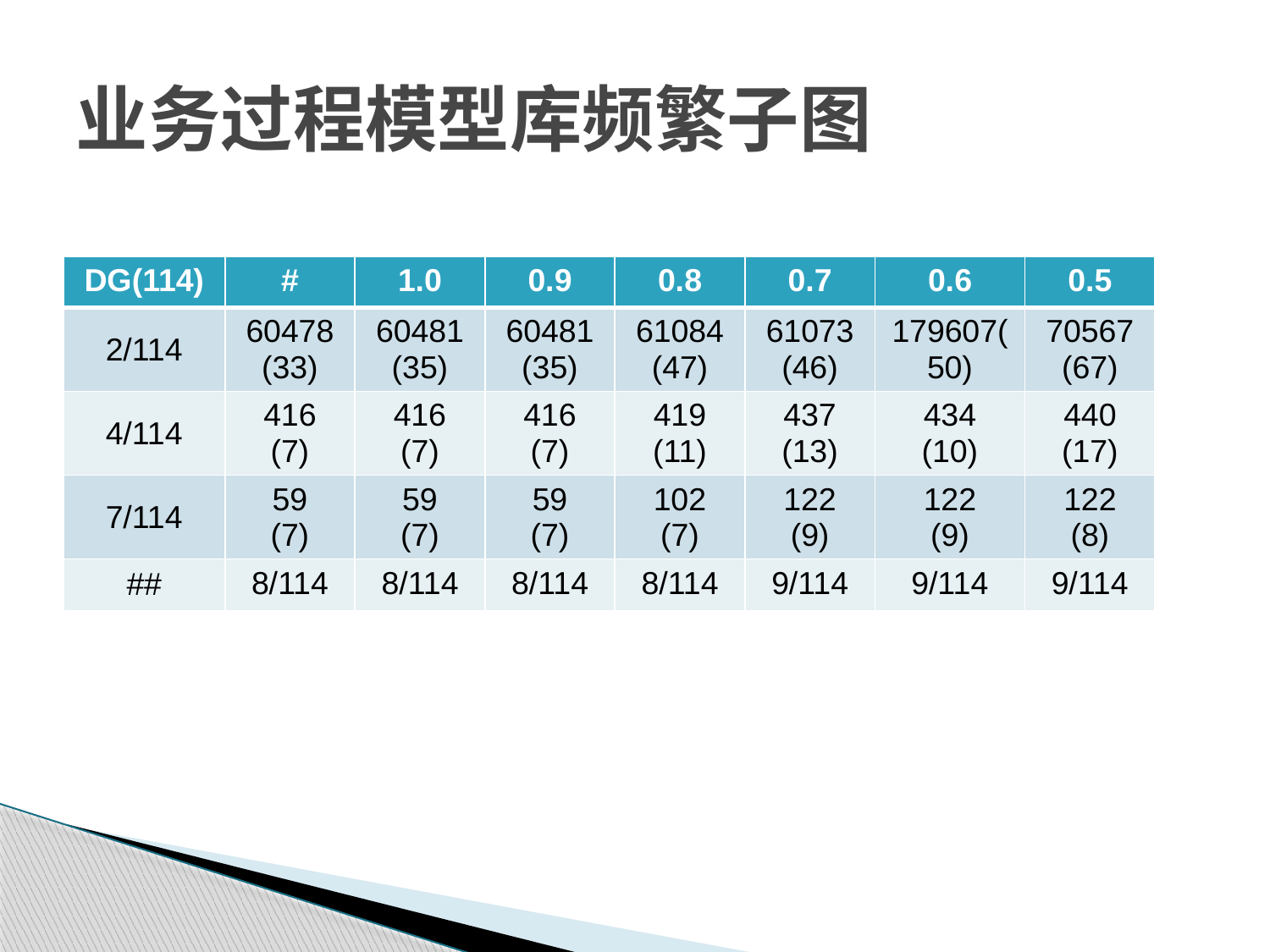

# 业务过程模型库频繁子图
| DG(114) | # | 1.0 | 0.9 | 0.8 | 0.7 | 0.6 | 0.5 |
| --- | --- | --- | --- | --- | --- | --- | --- |
| 2/114 | 60478 (33) | 60481 (35) | 60481 (35) | 61084 (47) | 61073 (46) | 179607(50) | 70567 (67) |
| 4/114 | 416 (7) | 416 (7) | 416 (7) | 419 (11) | 437 (13) | 434 (10) | 440 (17) |
| 7/114 | 59 (7) | 59 (7) | 59 (7) | 102 (7) | 122 (9) | 122 (9) | 122 (8) |
| ## | 8/114 | 8/114 | 8/114 | 8/114 | 9/114 | 9/114 | 9/114 |